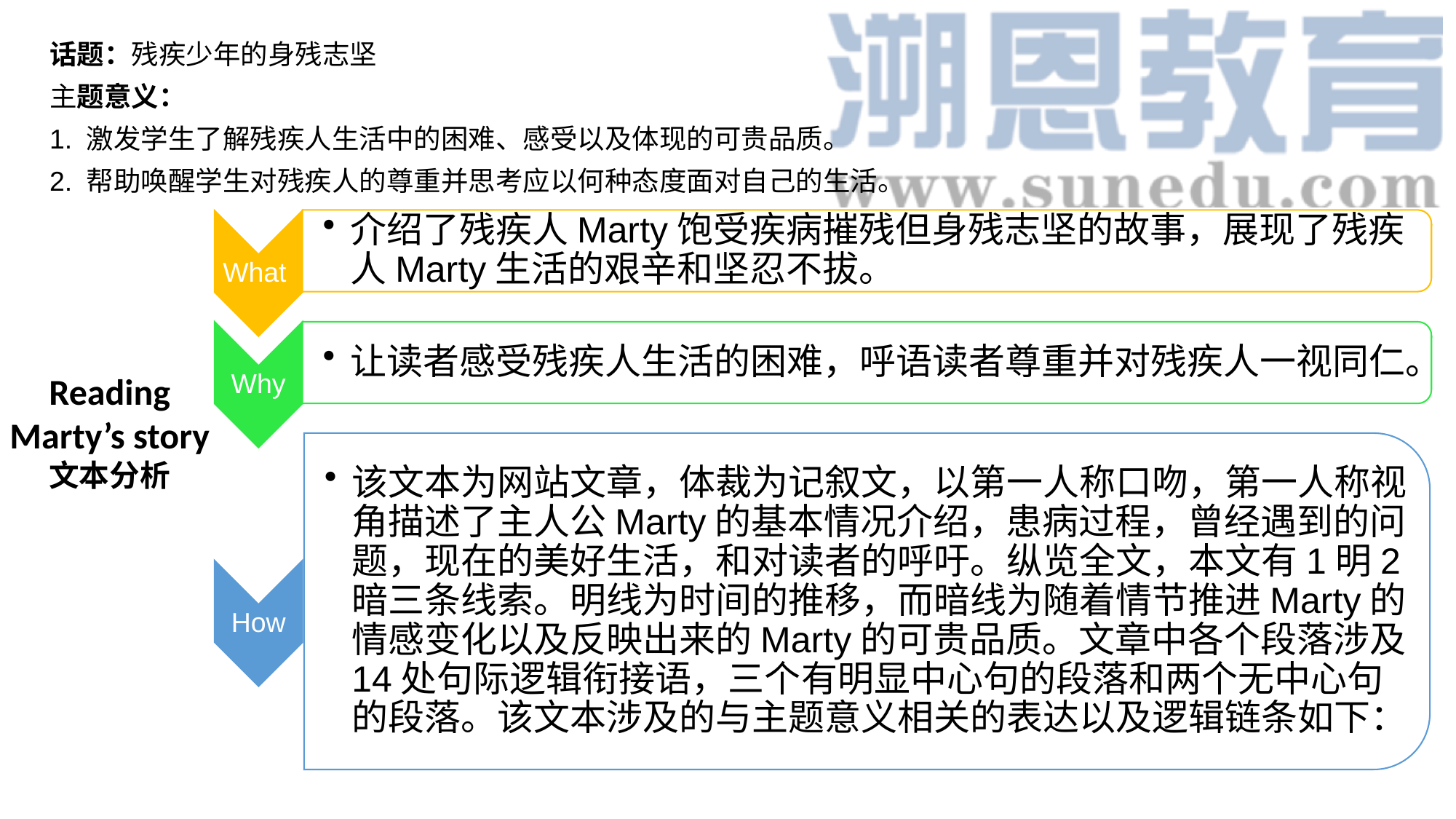

话题：残疾少年的身残志坚
主题意义：
1. 激发学生了解残疾人生活中的困难、感受以及体现的可贵品质。
2. 帮助唤醒学生对残疾人的尊重并思考应以何种态度面对自己的生活。
What
介绍了残疾人Marty饱受疾病摧残但身残志坚的故事，展现了残疾人Marty生活的艰辛和坚忍不拔。
Why
让读者感受残疾人生活的困难，呼语读者尊重并对残疾人一视同仁。
How
该文本为网站文章，体裁为记叙文，以第一人称口吻，第一人称视角描述了主人公Marty的基本情况介绍，患病过程，曾经遇到的问题，现在的美好生活，和对读者的呼吁。纵览全文，本文有1明2暗三条线索。明线为时间的推移，而暗线为随着情节推进Marty的情感变化以及反映出来的Marty的可贵品质。文章中各个段落涉及14处句际逻辑衔接语，三个有明显中心句的段落和两个无中心句的段落。该文本涉及的与主题意义相关的表达以及逻辑链条如下：
Reading
Marty’s story
文本分析